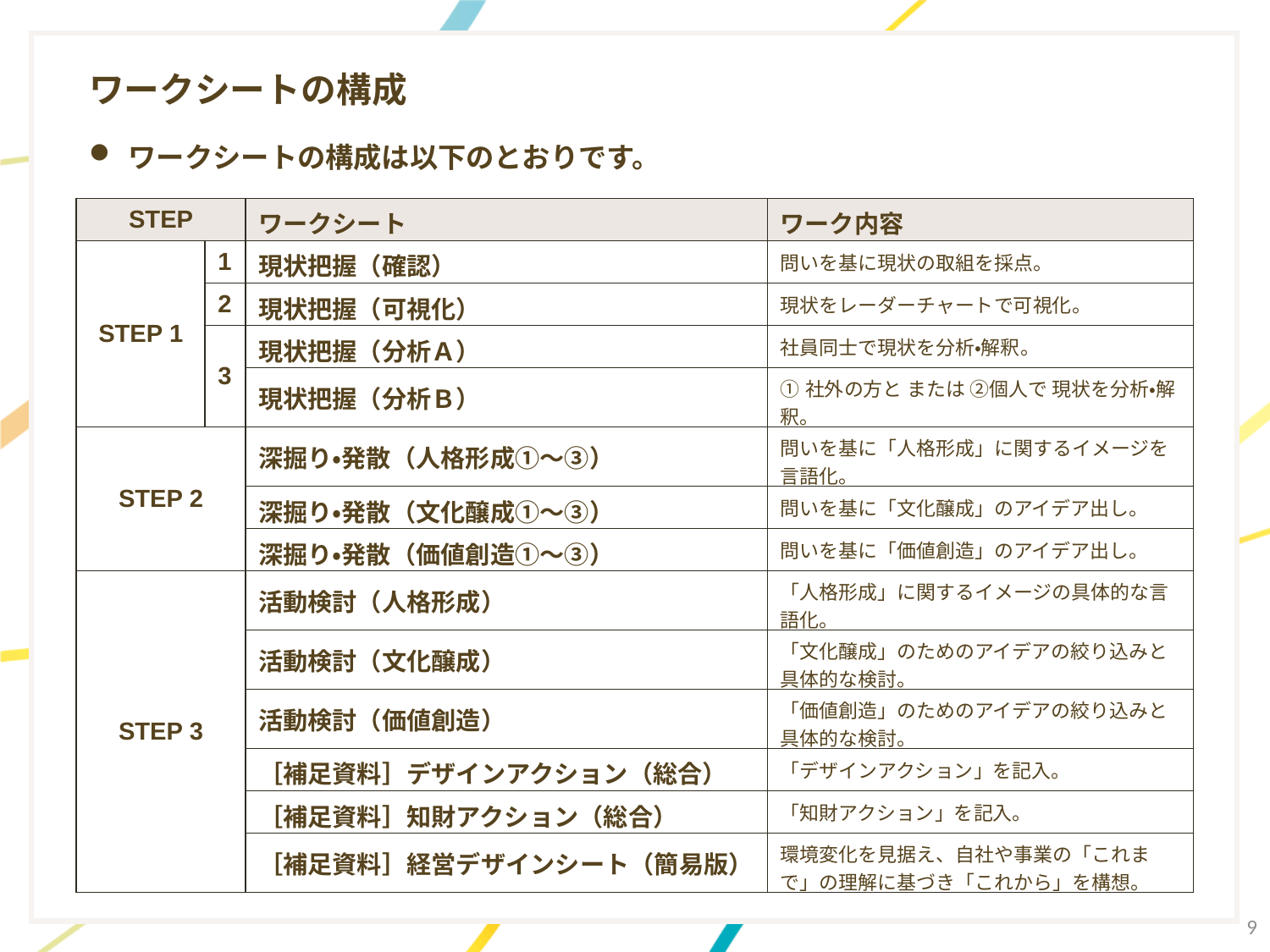

ワークシートの構成
ワークシートの構成は以下のとおりです。
| STEP |  | ワークシート | ワーク内容 |
| --- | --- | --- | --- |
| STEP 1 | 1 | 現状把握（確認） | 問いを基に現状の取組を採点。 |
|  | 2 | 現状把握（可視化） | 現状をレーダーチャートで可視化。 |
|  | 3 | 現状把握（分析Ａ） | 社員同士で現状を分析・解釈。 |
|  |  | 現状把握（分析Ｂ） | ①社外の方と または ②個人で 現状を分析・解釈。 |
| STEP 2 |  | 深掘り・発散（人格形成①～③） | 問いを基に「人格形成」に関するイメージを言語化。 |
|  |  | 深掘り・発散（文化醸成①～③） | 問いを基に「文化醸成」のアイデア出し。 |
|  |  | 深掘り・発散（価値創造①～③） | 問いを基に「価値創造」のアイデア出し。 |
| STEP 3 |  | 活動検討（人格形成） | 「人格形成」に関するイメージの具体的な言語化。 |
|  |  | 活動検討（文化醸成） | 「文化醸成」のためのアイデアの絞り込みと具体的な検討。 |
|  |  | 活動検討（価値創造） | 「価値創造」のためのアイデアの絞り込みと具体的な検討。 |
|  |  | ［補足資料］デザインアクション（総合） | 「デザインアクション」を記入。 |
|  |  | ［補足資料］知財アクション（総合） | 「知財アクション」を記入。 |
|  |  | ［補足資料］経営デザインシート（簡易版） | 環境変化を見据え、自社や事業の「これまで」の理解に基づき「これから」を構想。 |